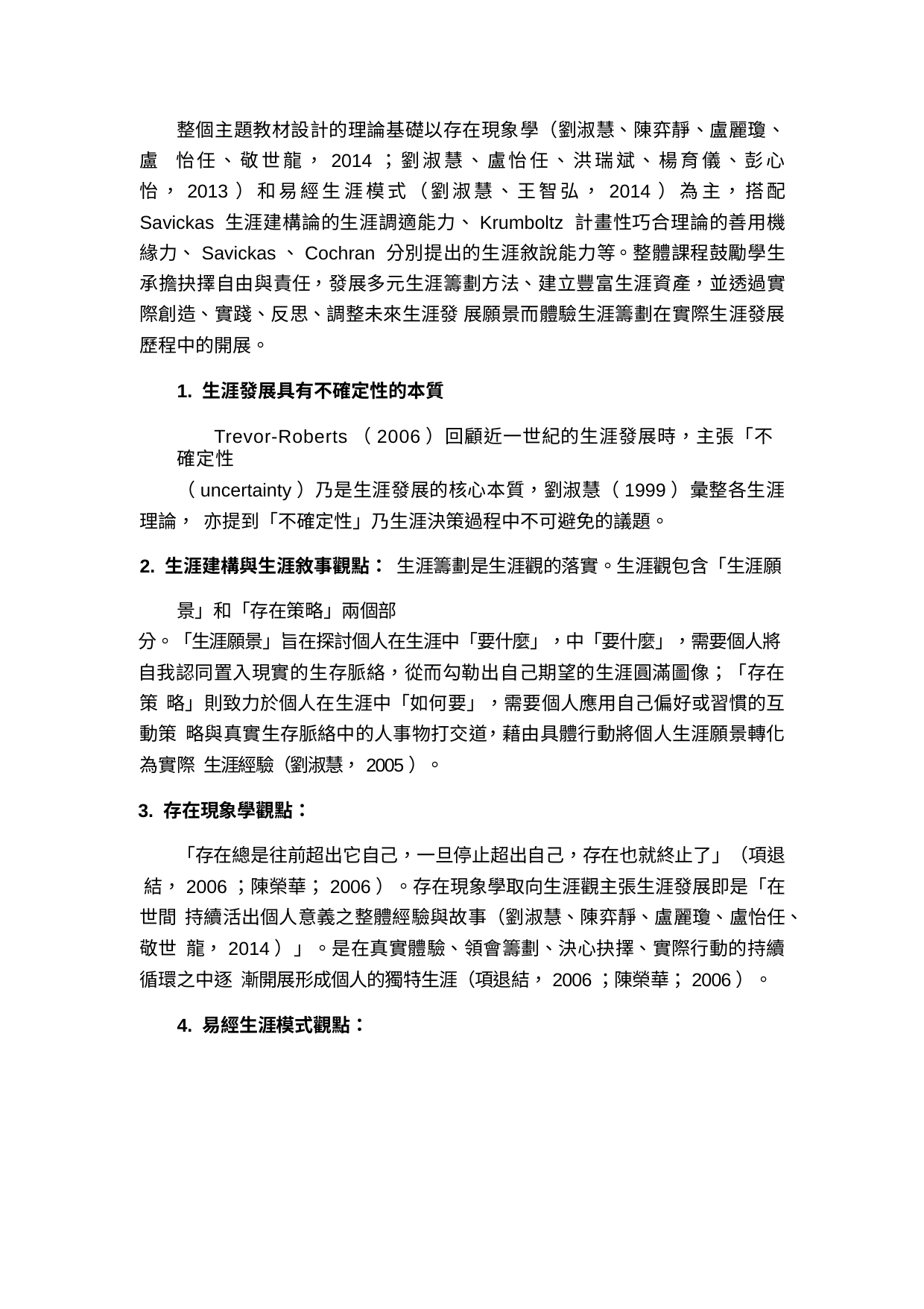

整個主題教材設計的理論基礎以存在現象學（劉淑慧、陳弈靜、盧麗瓊、盧  怡任、敬世龍，2014；劉淑慧、盧怡任、洪瑞斌、楊育儀、彭心怡，2013）和易經生涯模式（劉淑慧、王智弘，2014）為主，搭配 Savickas 生涯建構論的生涯調適能力、Krumboltz 計畫性巧合理論的善用機緣力、Savickas、Cochran 分別提出的生涯敘說能力等。整體課程鼓勵學生承擔抉擇自由與責任，發展多元生涯籌劃方法、建立豐富生涯資產，並透過實際創造、實踐、反思、調整未來生涯發 展願景而體驗生涯籌劃在實際生涯發展歷程中的開展。

1. 生涯發展具有不確定性的本質

Trevor-Roberts（2006）回顧近一世紀的生涯發展時，主張「不確定性
（uncertainty）乃是生涯發展的核心本質，劉淑慧（1999）彙整各生涯理論，  亦提到「不確定性」乃生涯決策過程中不可避免的議題。
2. 生涯建構與生涯敘事觀點：  生涯籌劃是生涯觀的落實。生涯觀包含「生涯願景」和「存在策略」兩個部
分。「生涯願景」旨在探討個人在生涯中「要什麼」，中「要什麼」，需要個人將
自我認同置入現實的生存脈絡，從而勾勒出自己期望的生涯圓滿圖像；「存在策  略」則致力於個人在生涯中「如何要」，需要個人應用自己偏好或習慣的互動策  略與真實生存脈絡中的人事物打交道，藉由具體行動將個人生涯願景轉化為實際  生涯經驗（劉淑慧，2005）。

3. 存在現象學觀點：
「存在總是往前超出它自己，一旦停止超出自己，存在也就終止了」（項退  結，2006；陳榮華；2006）。存在現象學取向生涯觀主張生涯發展即是「在世間  持續活出個人意義之整體經驗與故事（劉淑慧、陳弈靜、盧麗瓊、盧怡任、敬世  龍，2014）」。是在真實體驗、領會籌劃、決心抉擇、實際行動的持續循環之中逐  漸開展形成個人的獨特生涯（項退結，2006；陳榮華；2006）。

4. 易經生涯模式觀點：